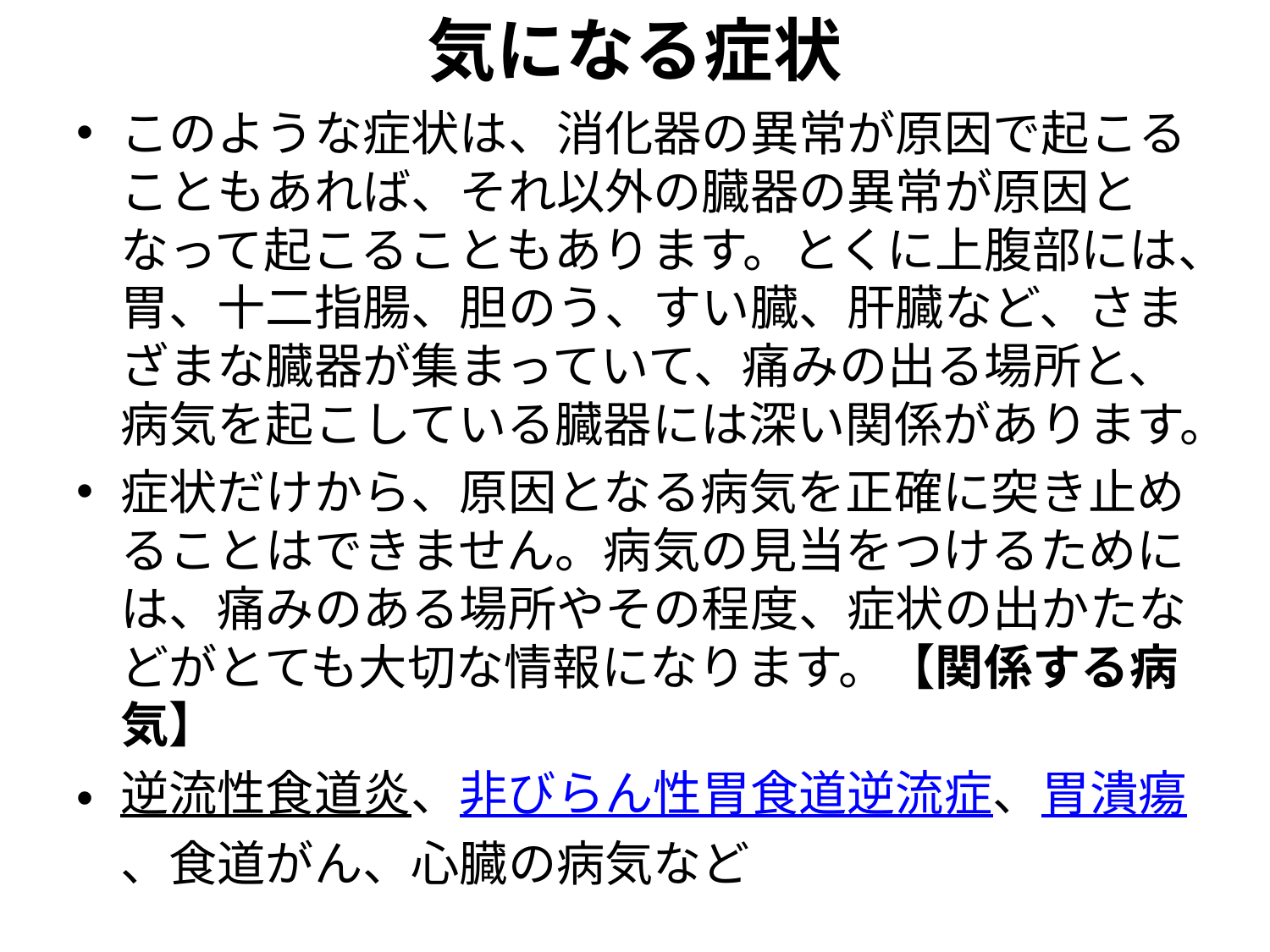

# 気になる症状
このような症状は、消化器の異常が原因で起こることもあれば、それ以外の臓器の異常が原因となって起こることもあります。とくに上腹部には、胃、十二指腸、胆のう、すい臓、肝臓など、さまざまな臓器が集まっていて、痛みの出る場所と、病気を起こしている臓器には深い関係があります。
症状だけから、原因となる病気を正確に突き止めることはできません。病気の見当をつけるためには、痛みのある場所やその程度、症状の出かたなどがとても大切な情報になります。【関係する病気】
逆流性食道炎、非びらん性胃食道逆流症、胃潰瘍、食道がん、心臓の病気など